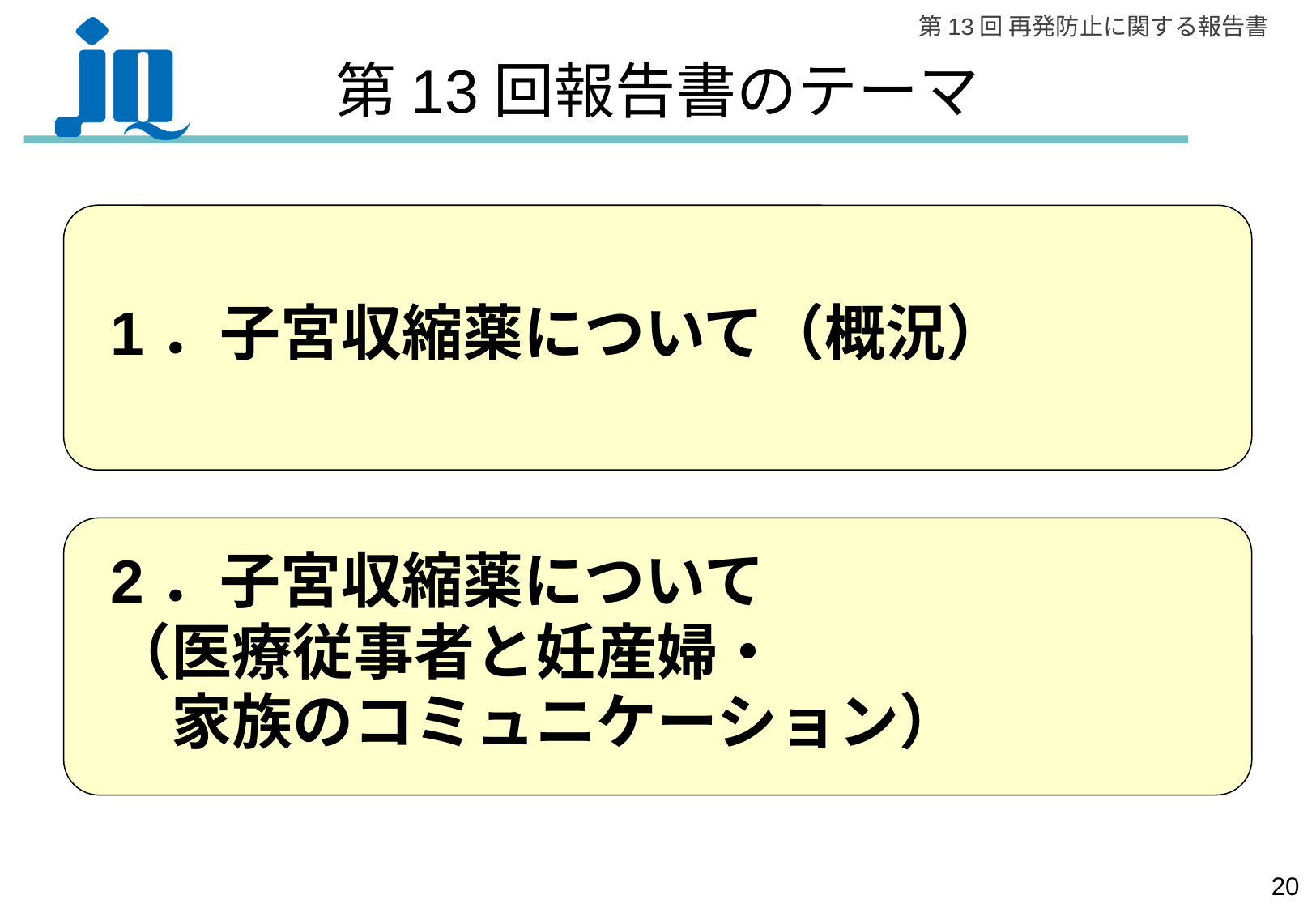

# 第13回報告書のテーマ
1．子宮収縮薬について（概況）
2．子宮収縮薬について
（医療従事者と妊産婦・
　家族のコミュニケーション）
20